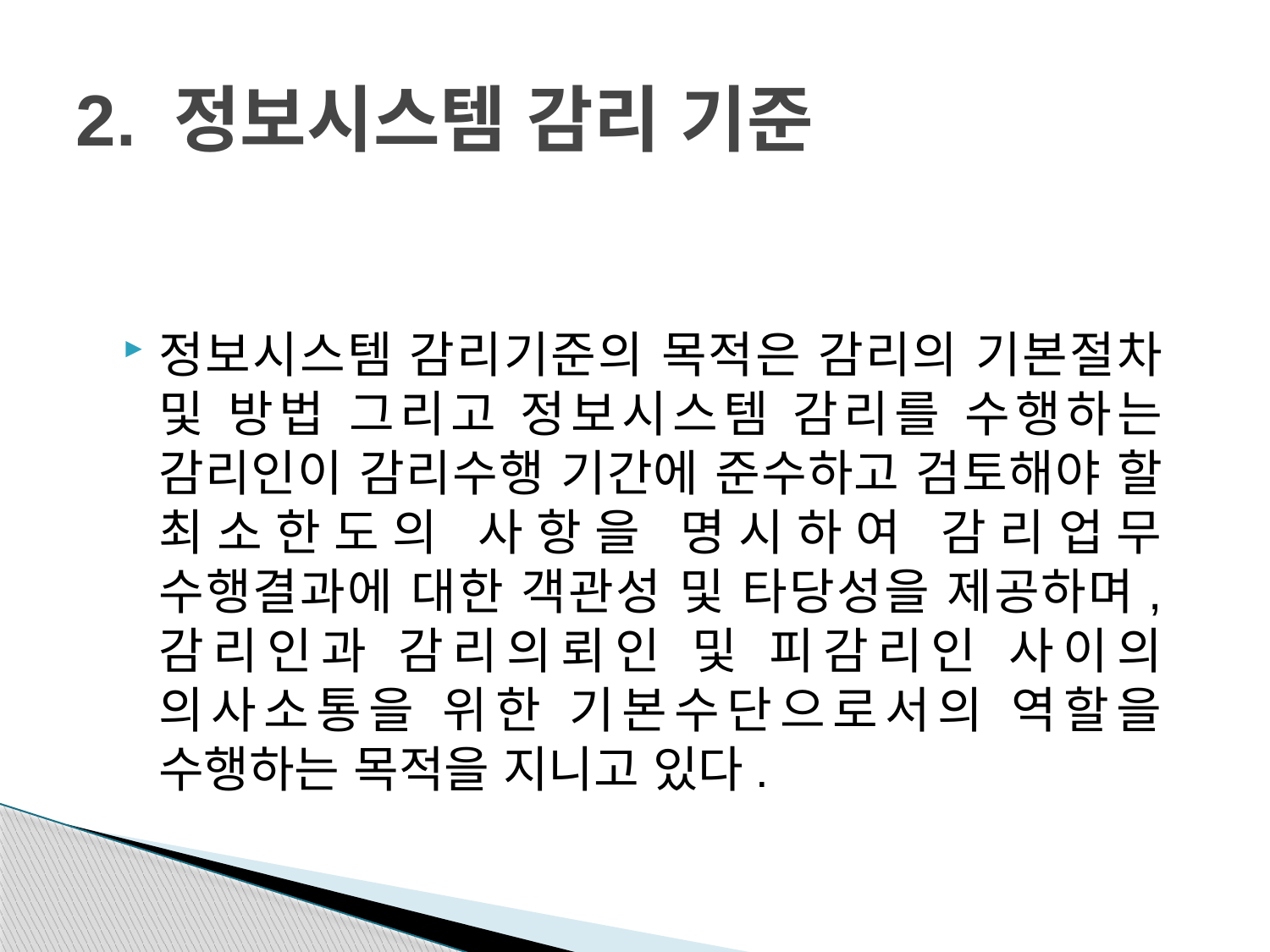

# 2. 정보시스템 감리 기준
정보시스템 감리기준의 목적은 감리의 기본절차 및 방법 그리고 정보시스템 감리를 수행하는 감리인이 감리수행 기간에 준수하고 검토해야 할 최소한도의 사항을 명시하여 감리업무 수행결과에 대한 객관성 및 타당성을 제공하며, 감리인과 감리의뢰인 및 피감리인 사이의 의사소통을 위한 기본수단으로서의 역할을 수행하는 목적을 지니고 있다.